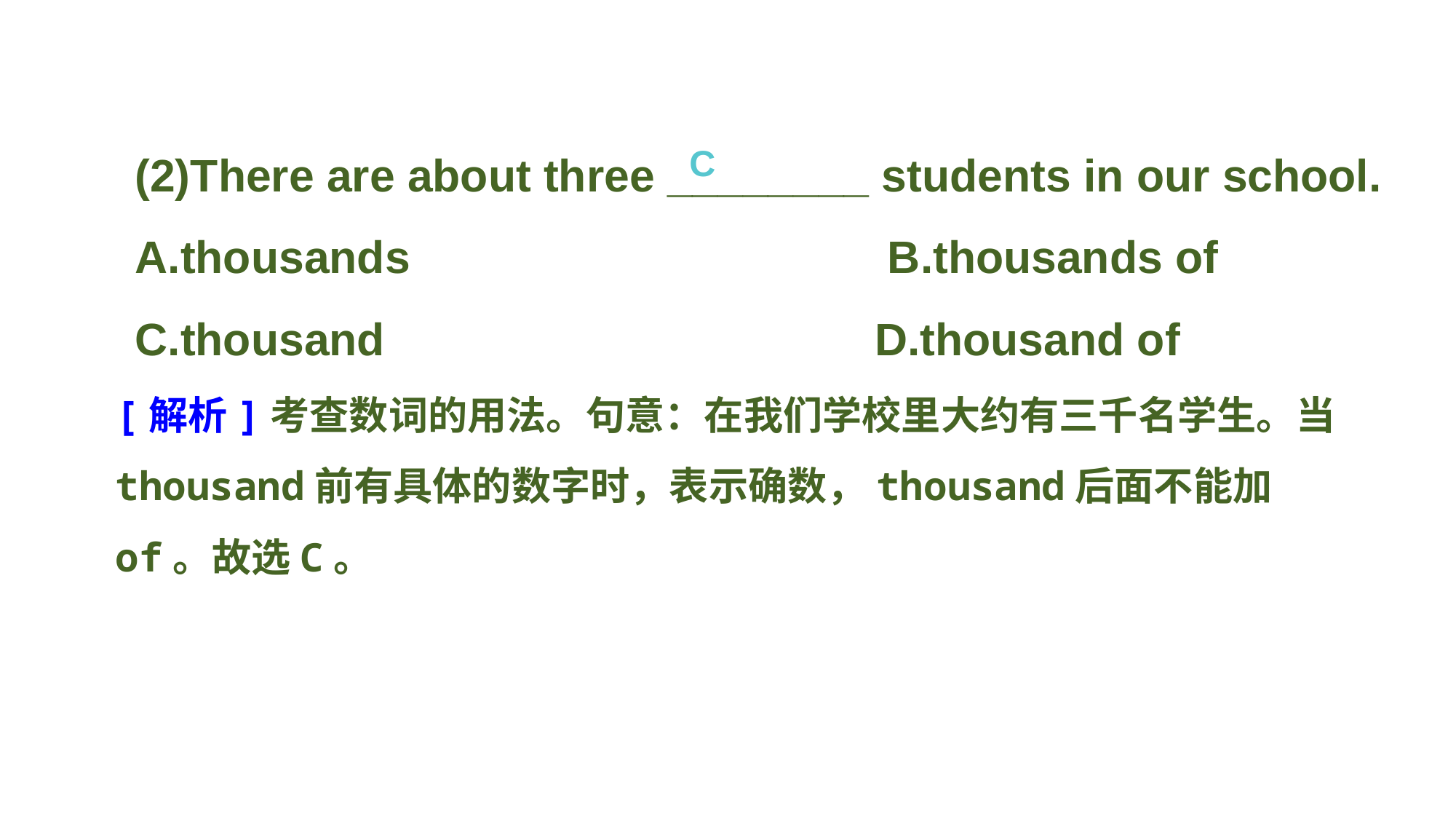

(2)There are about three ________ students in our school.
A.thousands                                      B.thousands of
C.thousand                                       D.thousand of
C
[解析]考查数词的用法。句意：在我们学校里大约有三千名学生。当thousand前有具体的数字时，表示确数，thousand后面不能加of。故选C。